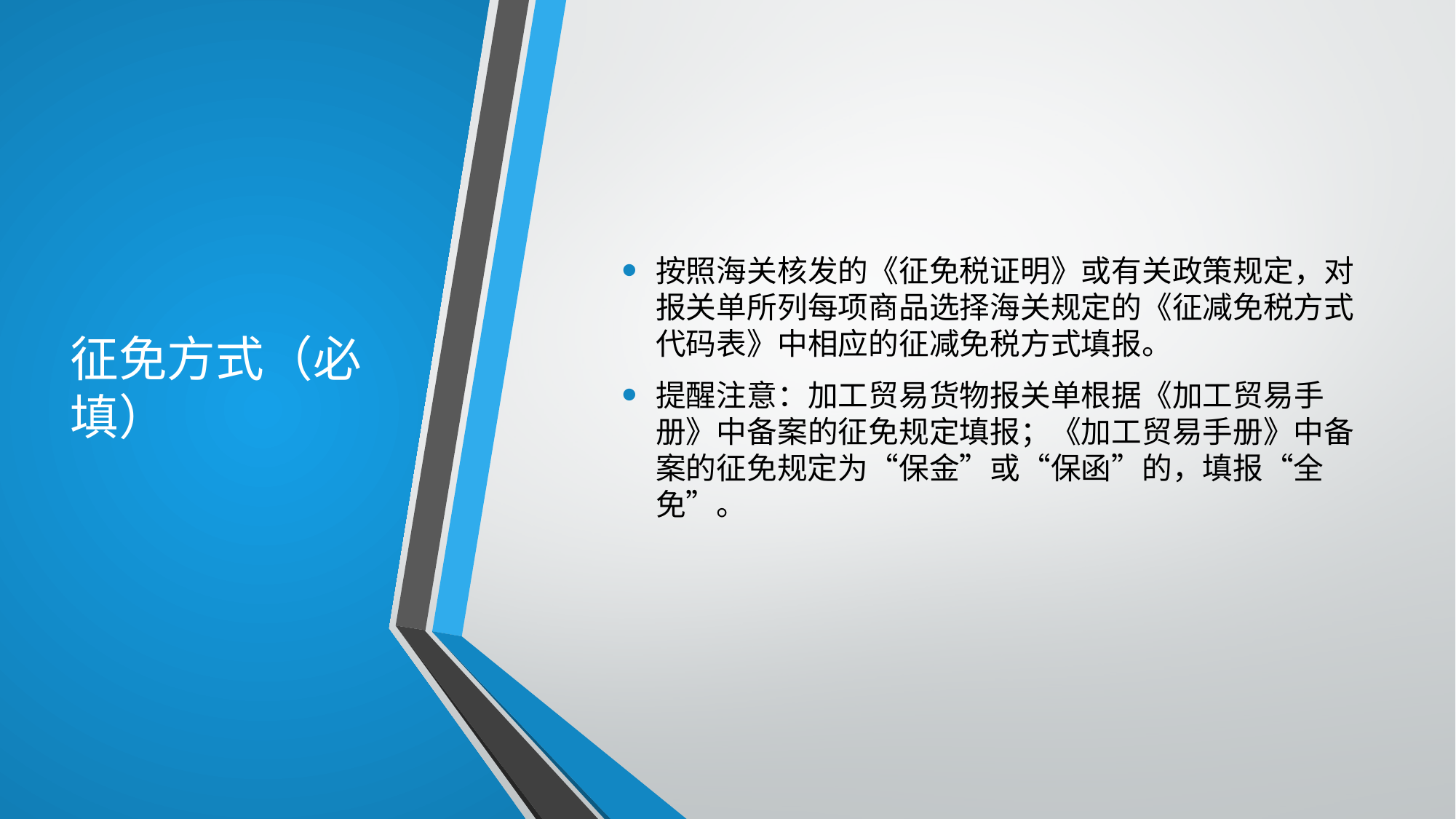

# 征免方式（必填）
按照海关核发的《征免税证明》或有关政策规定，对报关单所列每项商品选择海关规定的《征减免税方式代码表》中相应的征减免税方式填报。
提醒注意：加工贸易货物报关单根据《加工贸易手册》中备案的征免规定填报；《加工贸易手册》中备案的征免规定为“保金”或“保函”的，填报“全免”。